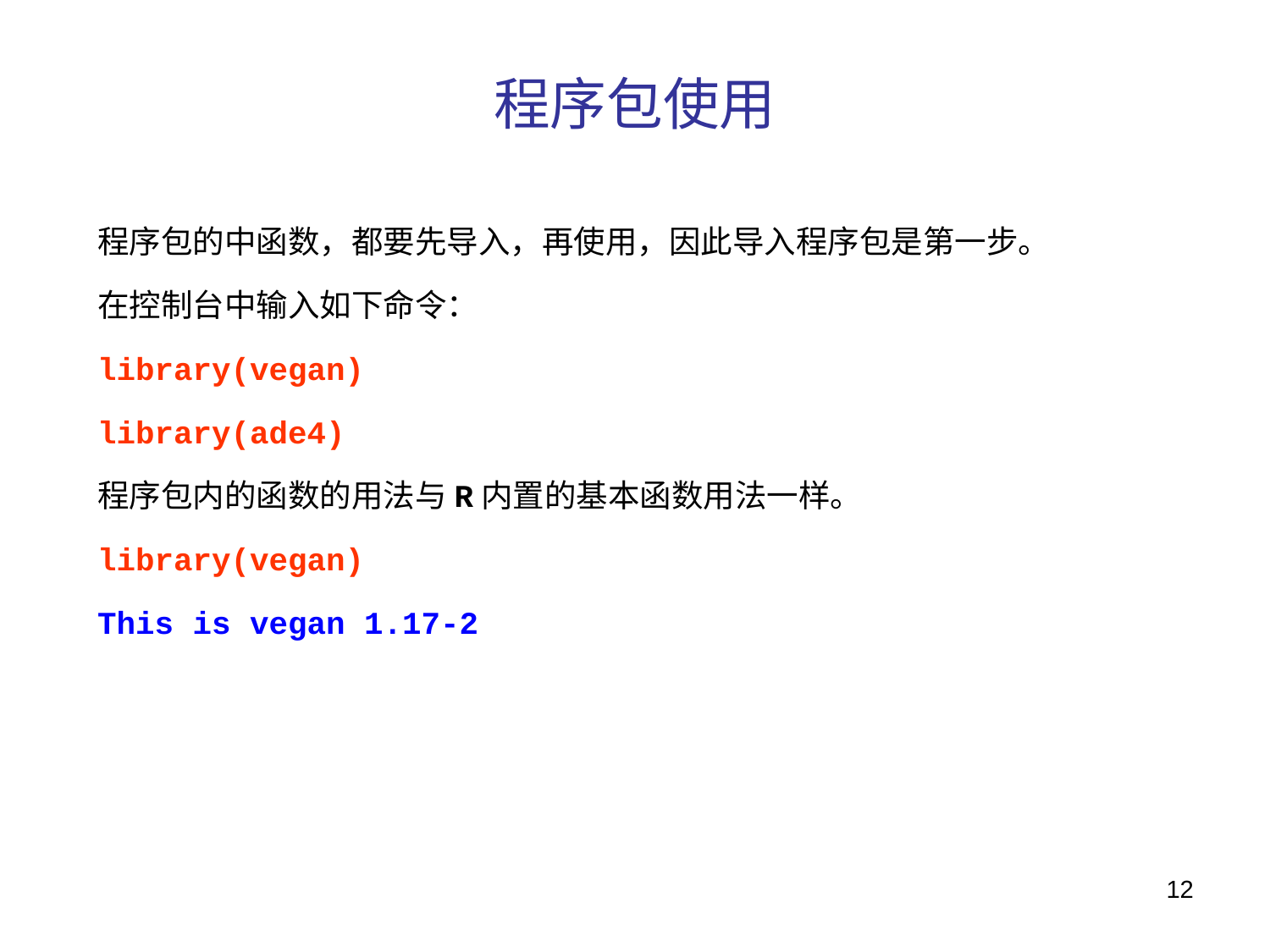

# 程序包使用
程序包的中函数，都要先导入，再使用，因此导入程序包是第一步。
在控制台中输入如下命令：
library(vegan)
library(ade4)
程序包内的函数的用法与R内置的基本函数用法一样。
library(vegan)
This is vegan 1.17-2
12